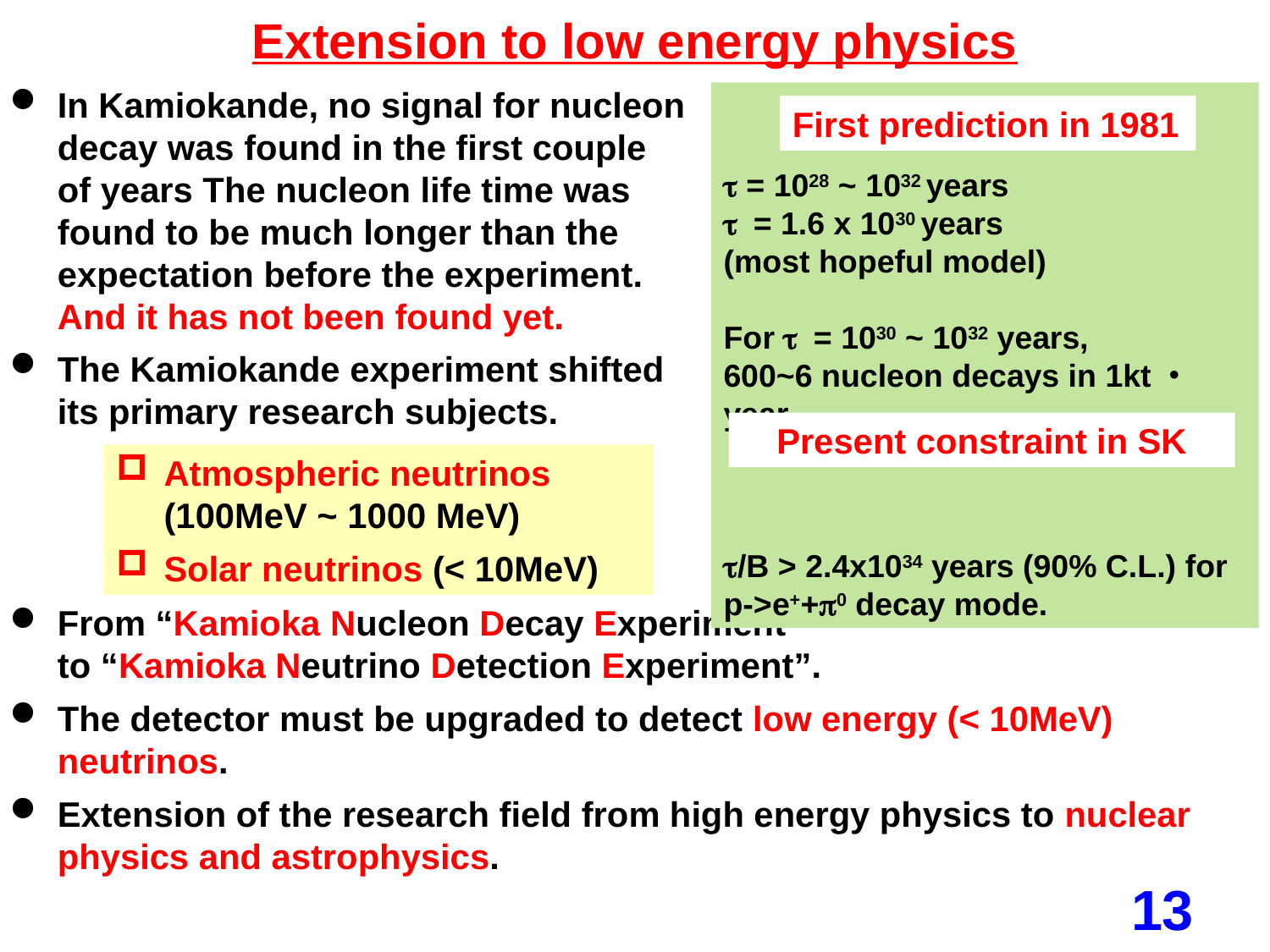

Extension to low energy physics
In Kamiokande, no signal for nucleon
decay was found in the first couple
of years The nucleon life time was
found to be much longer than the
expectation before the experiment.
And it has not been found yet.
The Kamiokande experiment shifted
its primary research subjects.

From “Kamioka Nucleon Decay Experiment”
to “Kamioka Neutrino Detection Experiment”.
The detector must be upgraded to detect low energy (< 10MeV) neutrinos.
Extension of the research field from high energy physics to nuclear
physics and astrophysics.

τ = 1028 ~ 1032 years
τ = 1.6 x 1030 years
(most hopeful model)
For τ = 1030 ~ 1032 years,
600~6 nucleon decays in 1kt・year

τ/B > 2.4x1034 years (90% C.L.) for p->e++π0 decay mode.
First prediction in 1981
Present constraint in SK
Atmospheric neutrinos
(100MeV ~ 1000 MeV)
Solar neutrinos (< 10MeV)
13